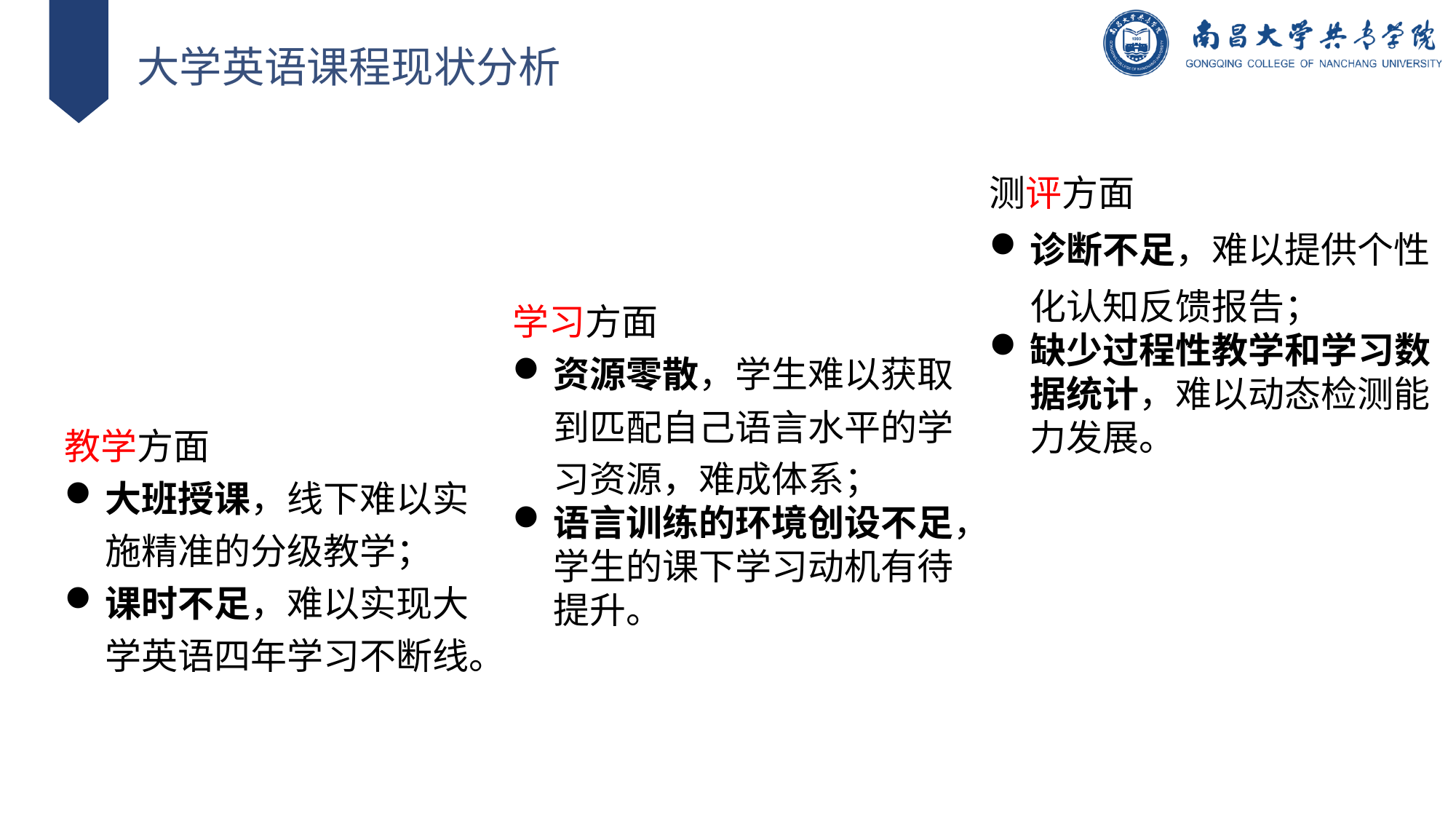

大学英语课程现状分析
测评方面
诊断不足，难以提供个性化认知反馈报告；
缺少过程性教学和学习数据统计，难以动态检测能力发展。
学习方面
资源零散，学生难以获取到匹配自己语言水平的学习资源，难成体系；
语言训练的环境创设不足，学生的课下学习动机有待提升。
教学方面
大班授课，线下难以实施精准的分级教学；
课时不足，难以实现大学英语四年学习不断线。